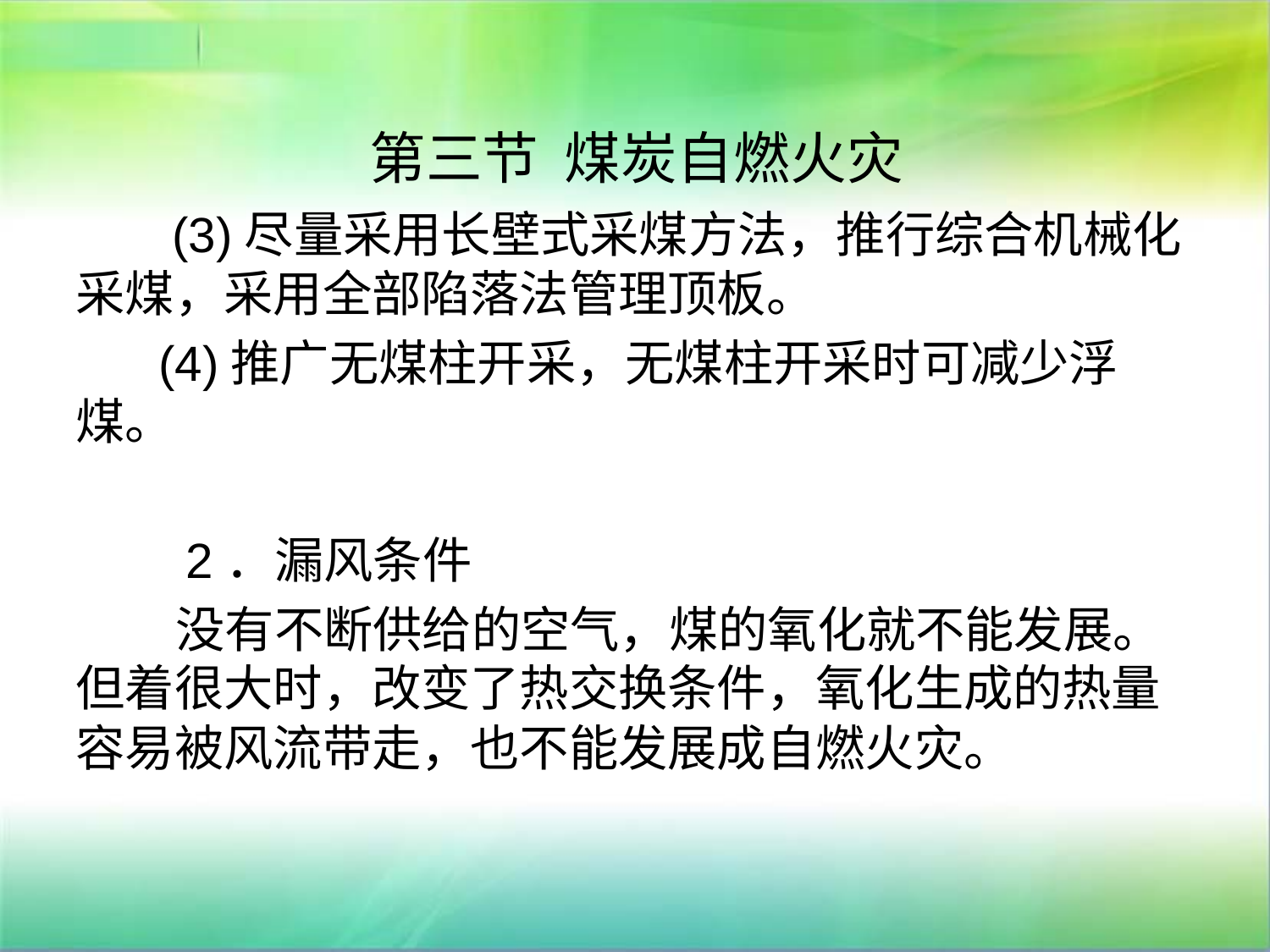

# 第三节  煤炭自燃火灾
       (3)尽量采用长壁式采煤方法，推行综合机械化采煤，采用全部陷落法管理顶板。
      (4)推广无煤柱开采，无煤柱开采时可减少浮煤。

        2．漏风条件
        没有不断供给的空气，煤的氧化就不能发展。但着很大时，改变了热交换条件，氧化生成的热量容易被风流带走，也不能发展成自燃火灾。